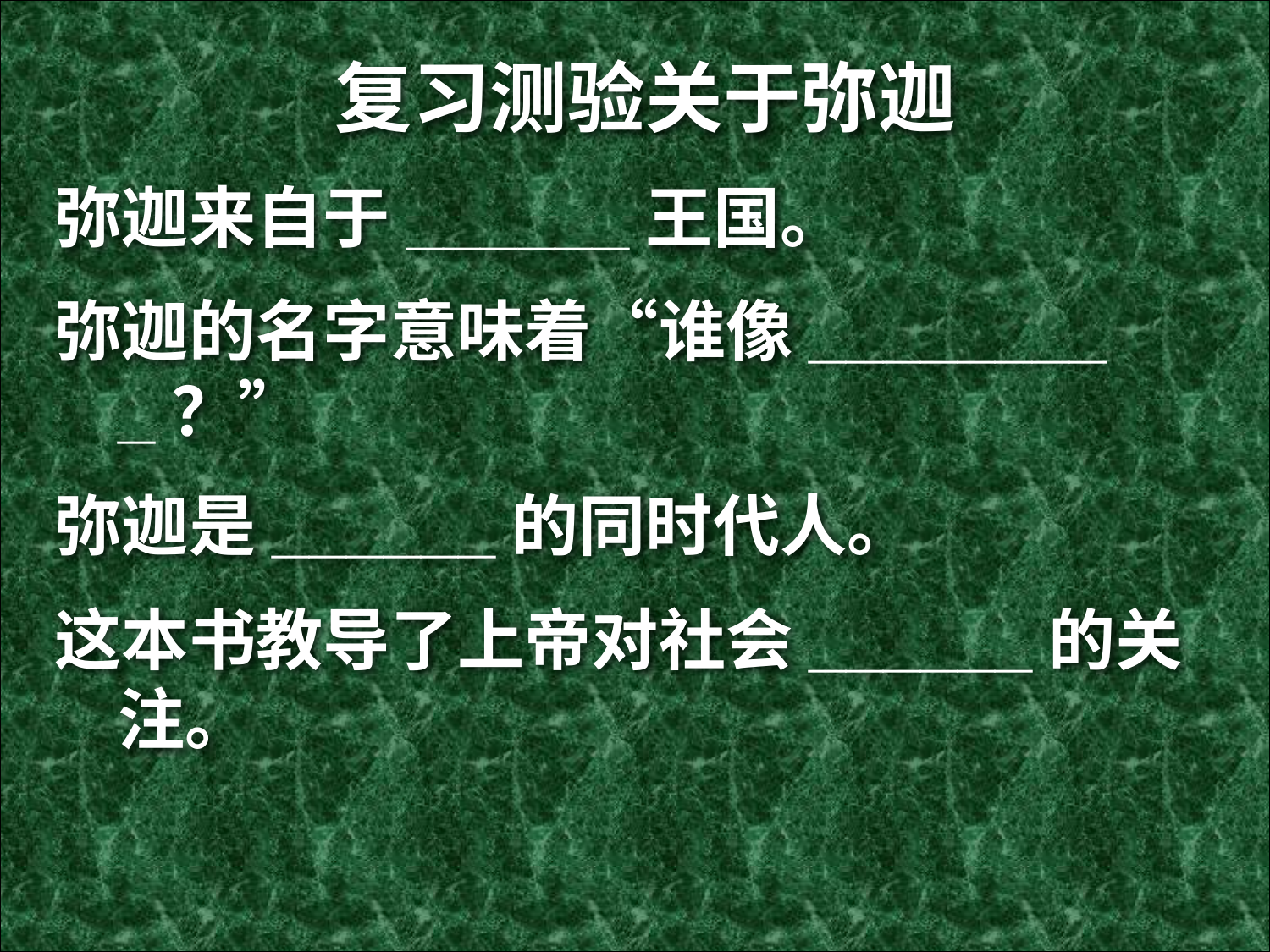

复习测验关于弥迦
弥迦来自于______王国。
弥迦的名字意味着“谁像_________？”
弥迦是______的同时代人。
这本书教导了上帝对社会______的关注。